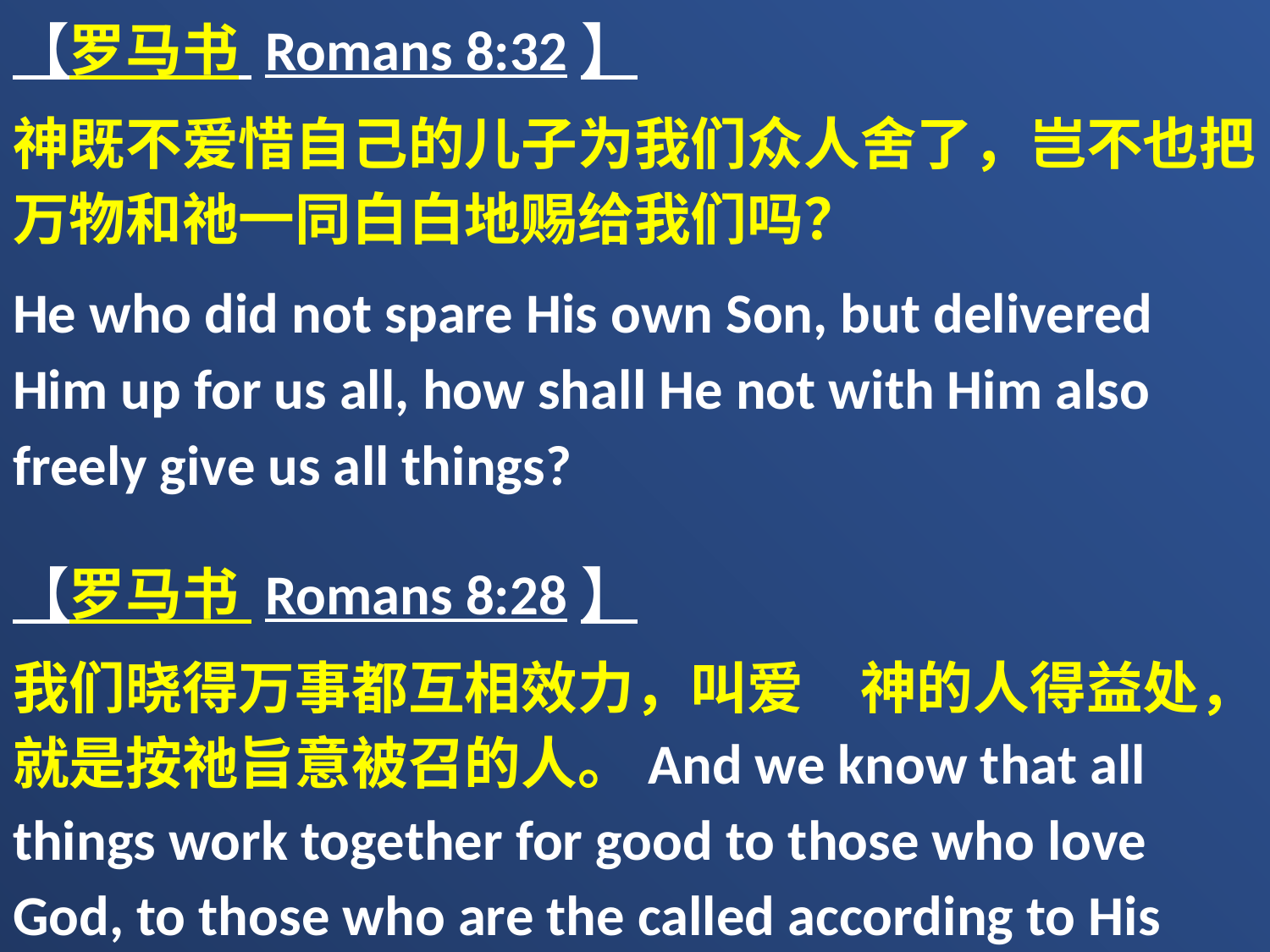

【罗马书 Romans 8:32】
神既不爱惜自己的儿子为我们众人舍了，岂不也把万物和祂一同白白地赐给我们吗？
He who did not spare His own Son, but delivered Him up for us all, how shall He not with Him also freely give us all things?

【罗马书 Romans 8:28】
我们晓得万事都互相效力，叫爱　神的人得益处，就是按祂旨意被召的人。And we know that all things work together for good to those who love God, to those who are the called according to His purpose.